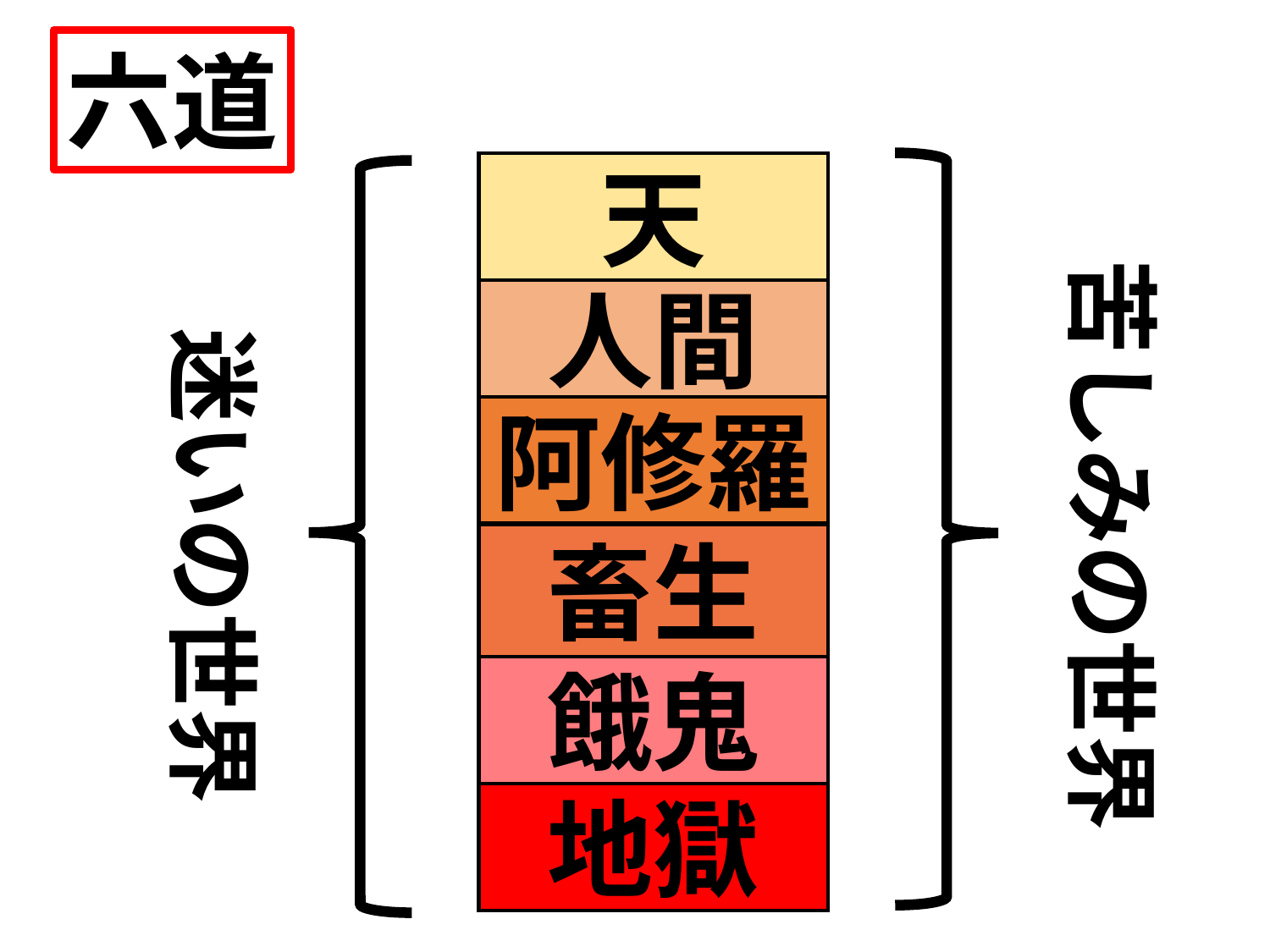

六道

天

苦しみの世界
人間
迷いの世界
阿修羅
畜生
餓鬼
地獄